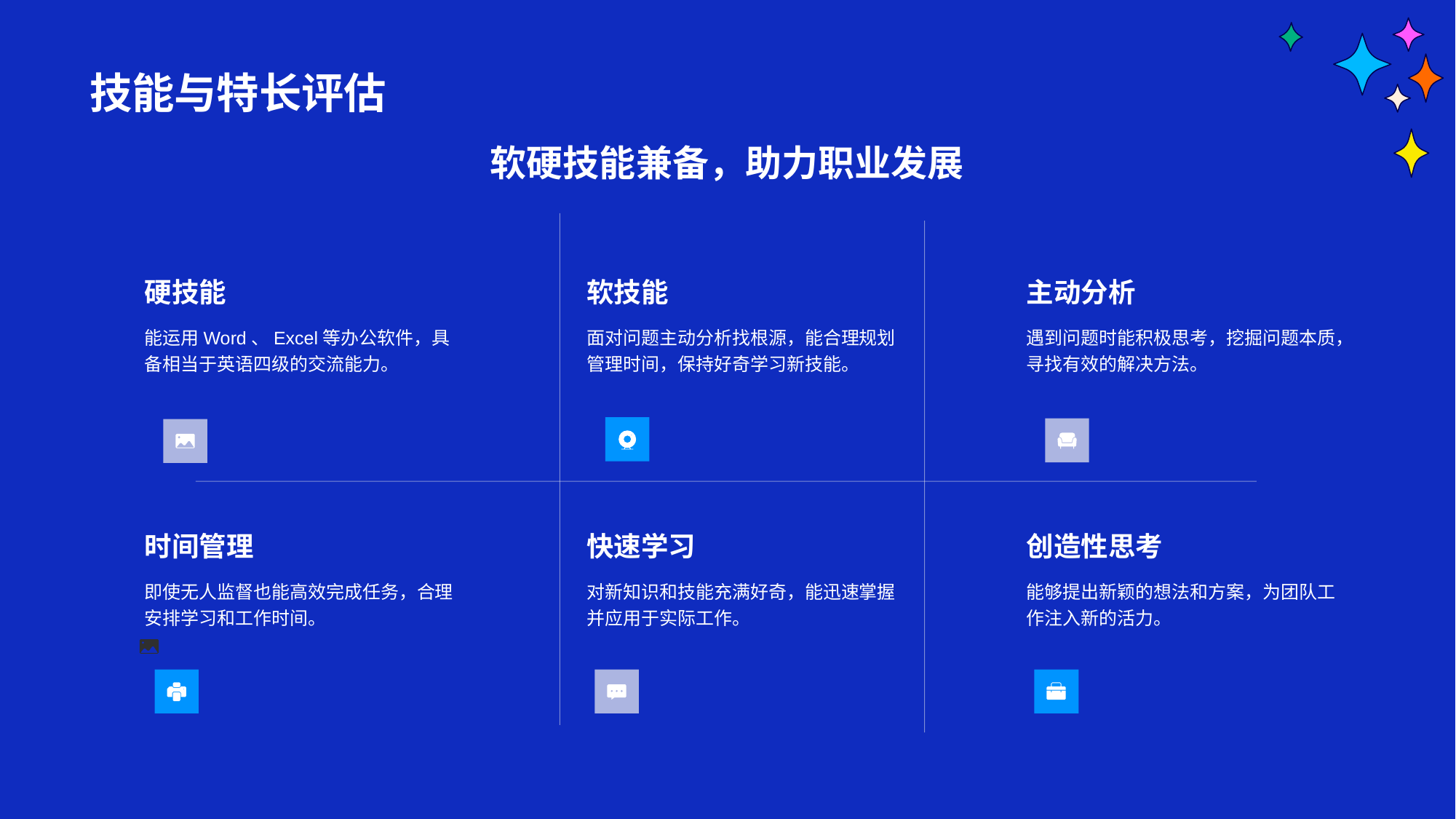

# 技能与特长评估
软硬技能兼备，助力职业发展
硬技能
能运用Word、Excel等办公软件，具备相当于英语四级的交流能力。

软技能
面对问题主动分析找根源，能合理规划管理时间，保持好奇学习新技能。

主动分析
遇到问题时能积极思考，挖掘问题本质，寻找有效的解决方法。

时间管理
即使无人监督也能高效完成任务，合理安排学习和工作时间。

快速学习
对新知识和技能充满好奇，能迅速掌握并应用于实际工作。

创造性思考
能够提出新颖的想法和方案，为团队工作注入新的活力。